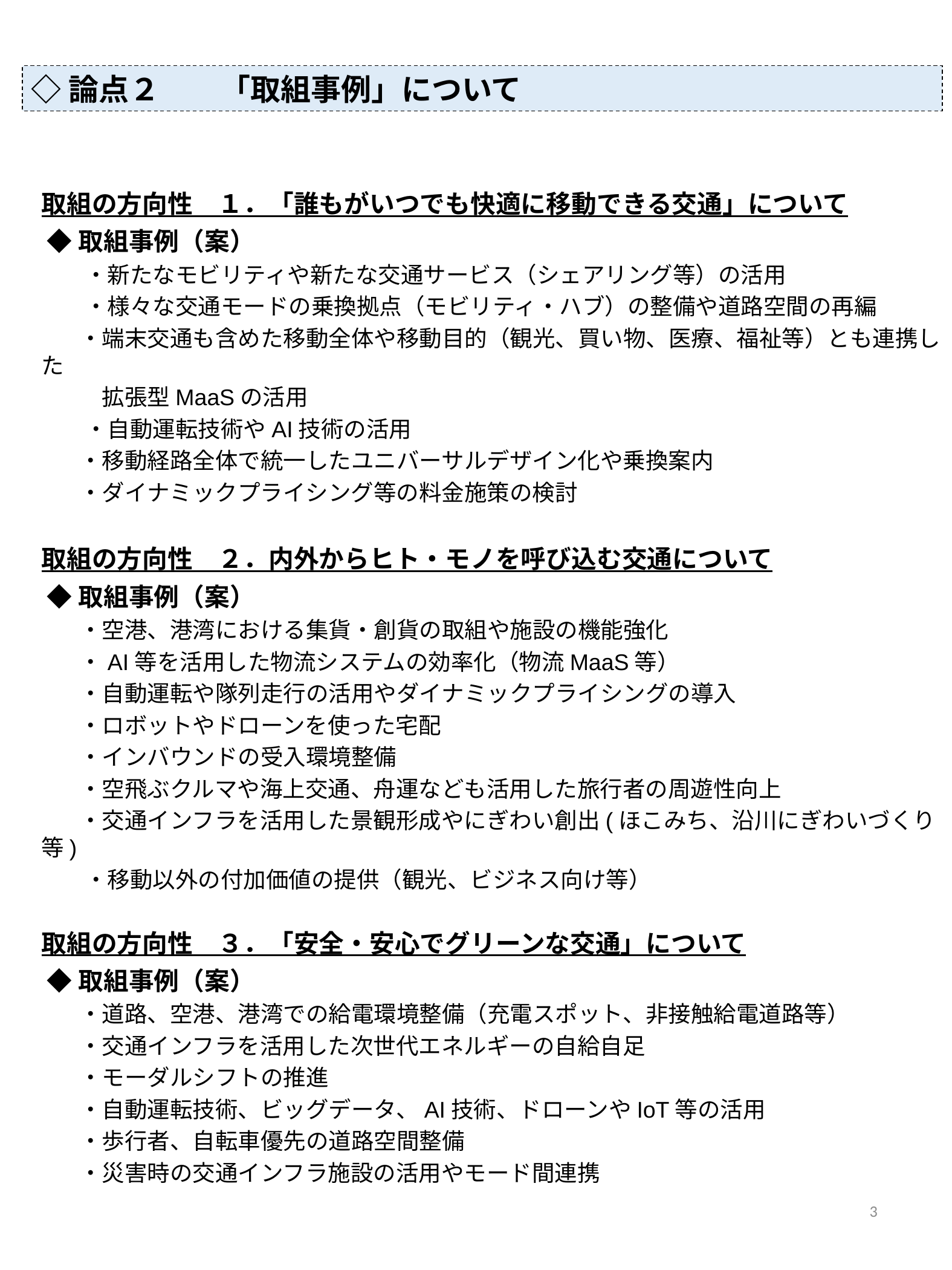

◇論点２　　「取組事例」について
取組の方向性　１．「誰もがいつでも快適に移動できる交通」について
 ◆取組事例（案）
   　・新たなモビリティや新たな交通サービス（シェアリング等）の活用
   　・様々な交通モードの乗換拠点（モビリティ・ハブ）の整備や道路空間の再編
　   ・端末交通も含めた移動全体や移動目的（観光、買い物、医療、福祉等）とも連携した
　   　拡張型MaaSの活用
   　・自動運転技術やAI技術の活用
　   ・移動経路全体で統一したユニバーサルデザイン化や乗換案内
　   ・ダイナミックプライシング等の料金施策の検討

取組の方向性　２．内外からヒト・モノを呼び込む交通について
 ◆取組事例（案）
　   ・空港、港湾における集貨・創貨の取組や施設の機能強化
　   ・AI等を活用した物流システムの効率化（物流MaaS等）
　   ・自動運転や隊列走行の活用やダイナミックプライシングの導入
　   ・ロボットやドローンを使った宅配
　   ・インバウンドの受入環境整備
　   ・空飛ぶクルマや海上交通、舟運なども活用した旅行者の周遊性向上
　   ・交通インフラを活用した景観形成やにぎわい創出(ほこみち、沿川にぎわいづくり等)
   　・移動以外の付加価値の提供（観光、ビジネス向け等）

取組の方向性　３．「安全・安心でグリーンな交通」について
 ◆取組事例（案）
　   ・道路、空港、港湾での給電環境整備（充電スポット、非接触給電道路等）
　   ・交通インフラを活用した次世代エネルギーの自給自足
　   ・モーダルシフトの推進
　   ・自動運転技術、ビッグデータ、AI技術、ドローンやIoT等の活用
　   ・歩行者、自転車優先の道路空間整備
　   ・災害時の交通インフラ施設の活用やモード間連携
3